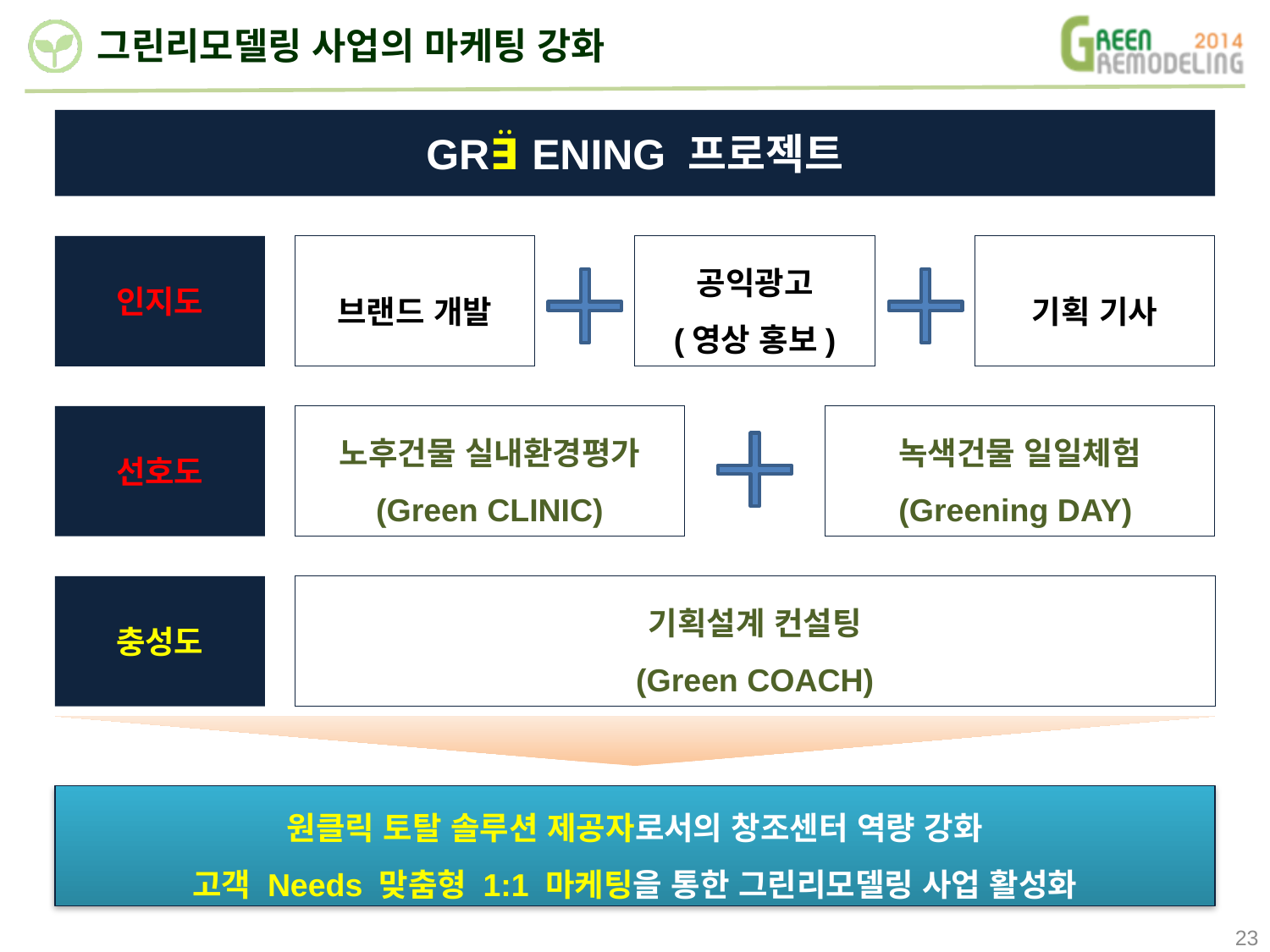

그린리모델링 사업의 마케팅 강화
‥
GR∃ENING 프로젝트

인지도
브랜드 개발
공익광고
(영상 홍보)
기획 기사

노후건물 실내환경평가
(Green CLINIC)
녹색건물 일일체험
(Greening DAY)
선호도

기획설계 컨설팅
(Green COACH)
충성도
원클릭 토탈 솔루션 제공자로서의 창조센터 역량 강화
고객 Needs 맞춤형 1:1 마케팅을 통한 그린리모델링 사업 활성화
23